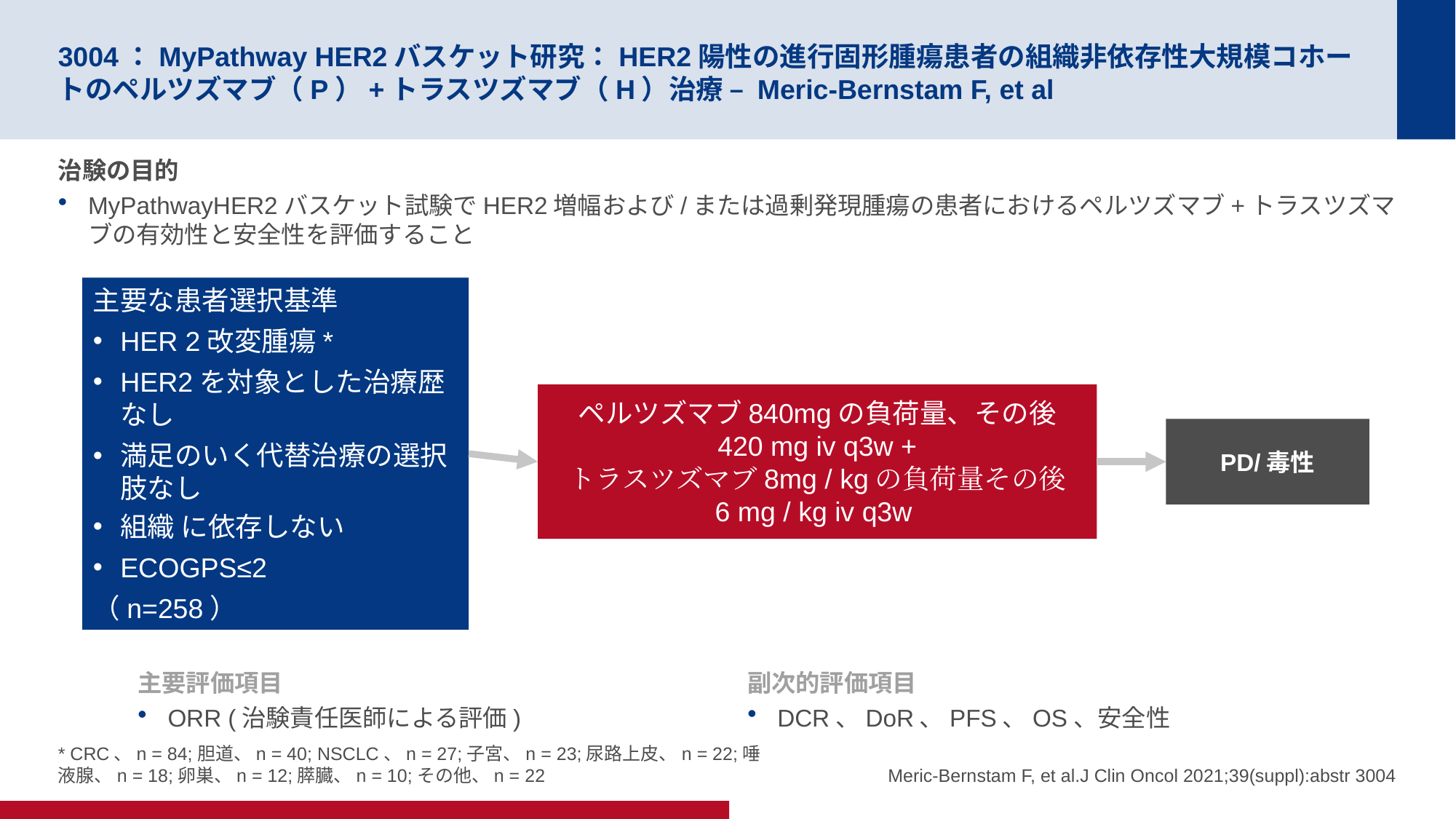

# 3004：MyPathway HER2バスケット研究：HER2陽性の進行固形腫瘍患者の組織非依存性大規模コホートのペルツズマブ（P）+トラスツズマブ（H）治療 – Meric-Bernstam F, et al
治験の目的
MyPathwayHER2バスケット試験でHER2増幅および/または過剰発現腫瘍の患者におけるペルツズマブ+トラスツズマブの有効性と安全性を評価すること

主要な患者選択基準
HER 2改変腫瘍*
HER2を対象とした治療歴なし
満足のいく代替治療の選択肢なし
組織 に依存しない
ECOGPS≤2
（n=258）
ペルツズマブ840mgの負荷量、その後
420 mg iv q3w +
トラスツズマブ8mg / kgの負荷量その後
6 mg / kg iv q3w
PD/毒性
主要評価項目
ORR (治験責任医師による評価)
副次的評価項目
DCR、DoR、PFS、OS、安全性
* CRC、n = 84;胆道、n = 40; NSCLC、n = 27;子宮、n = 23;尿路上皮、n = 22;唾液腺、n = 18;卵巣、n = 12;膵臓、n = 10;その他、n = 22
Meric-Bernstam F, et al.J Clin Oncol 2021;39(suppl):abstr 3004